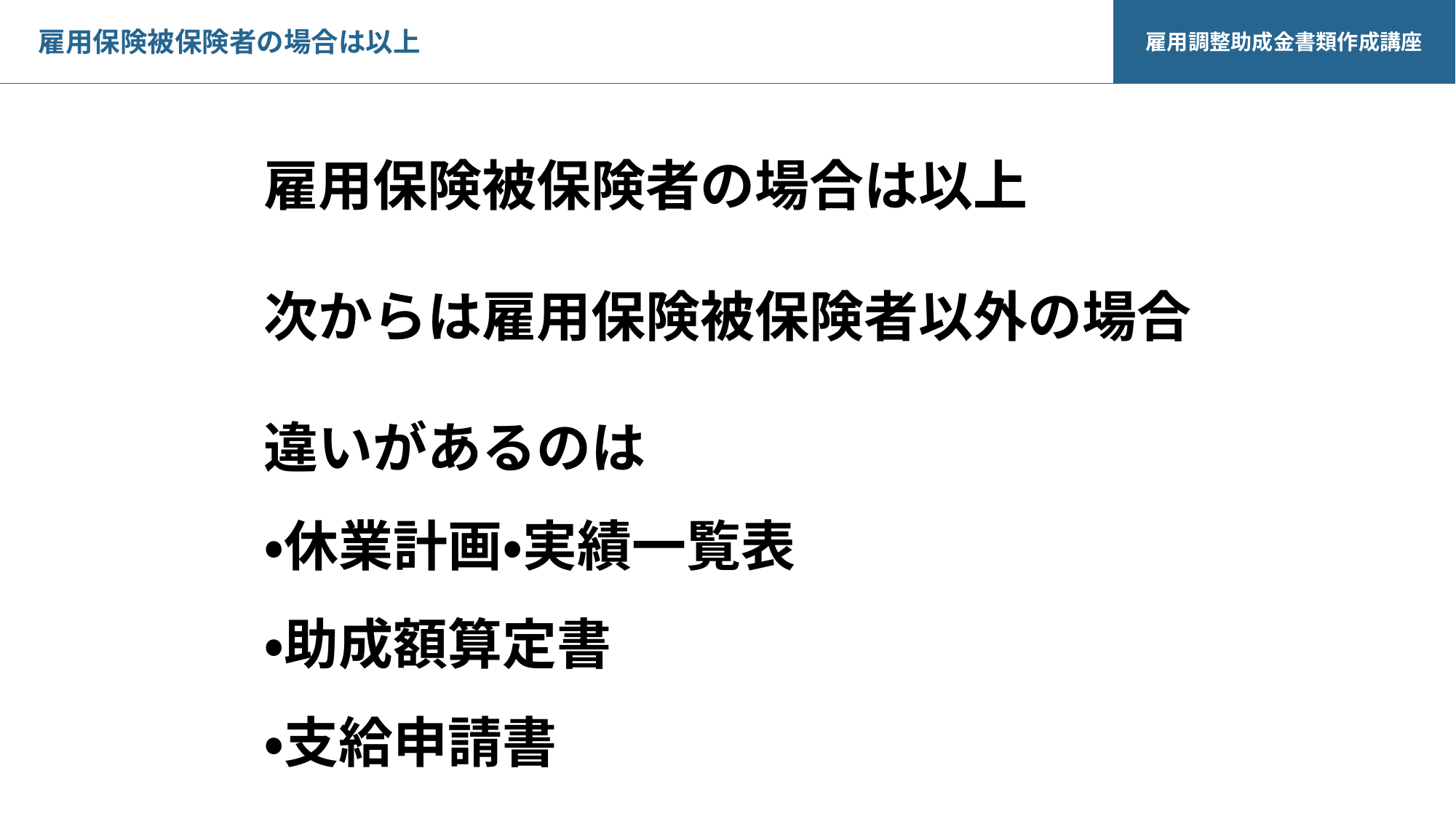

雇用調整助成金書類作成講座
雇用保険被保険者の場合は以上
雇用保険被保険者の場合は以上

次からは雇用保険被保険者以外の場合

違いがあるのは
・休業計画・実績一覧表
・助成額算定書
・支給申請書